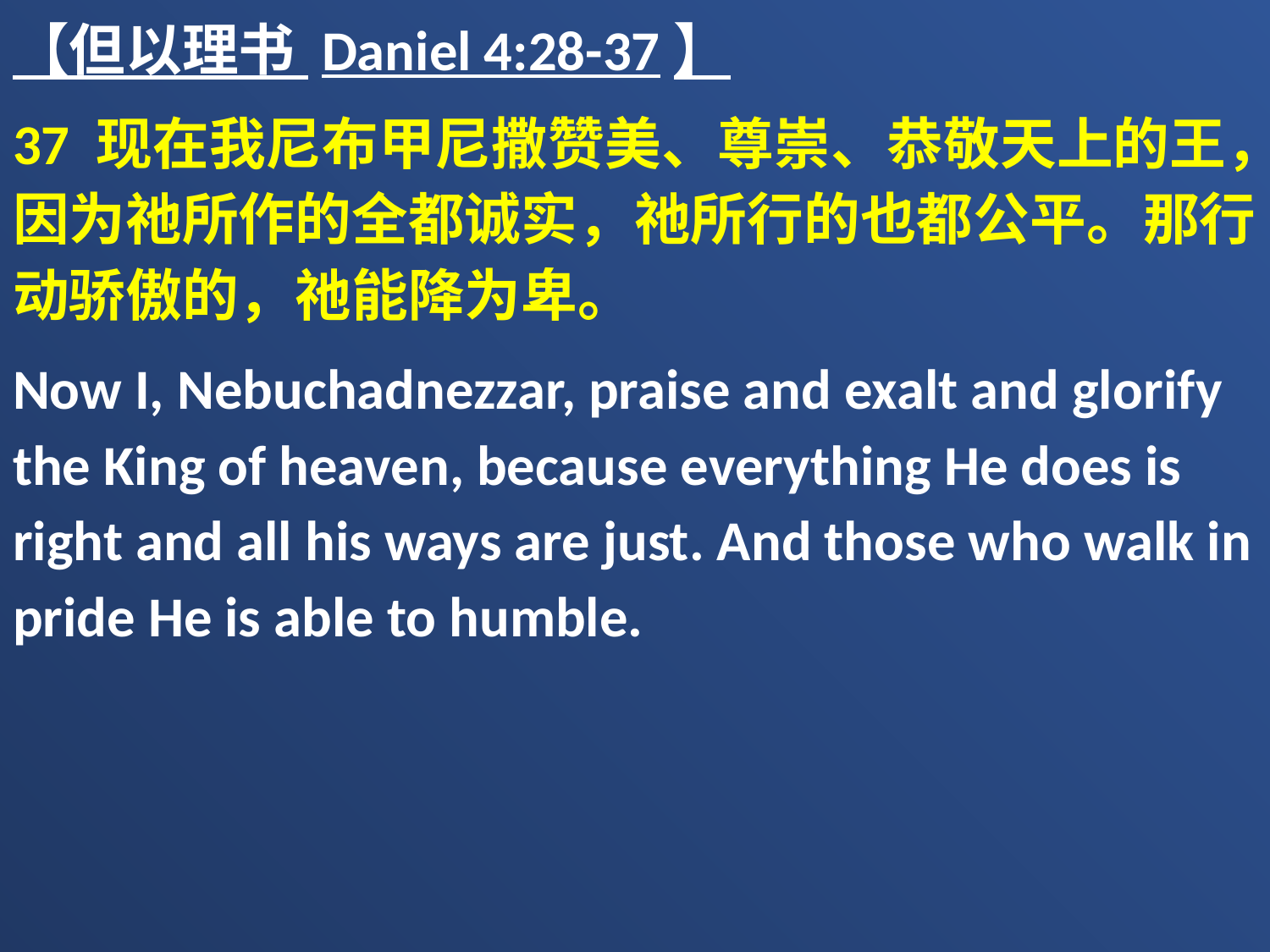

【但以理书 Daniel 4:28-37】
37 现在我尼布甲尼撒赞美、尊崇、恭敬天上的王，因为祂所作的全都诚实，祂所行的也都公平。那行动骄傲的，祂能降为卑。
Now I, Nebuchadnezzar, praise and exalt and glorify the King of heaven, because everything He does is right and all his ways are just. And those who walk in pride He is able to humble.